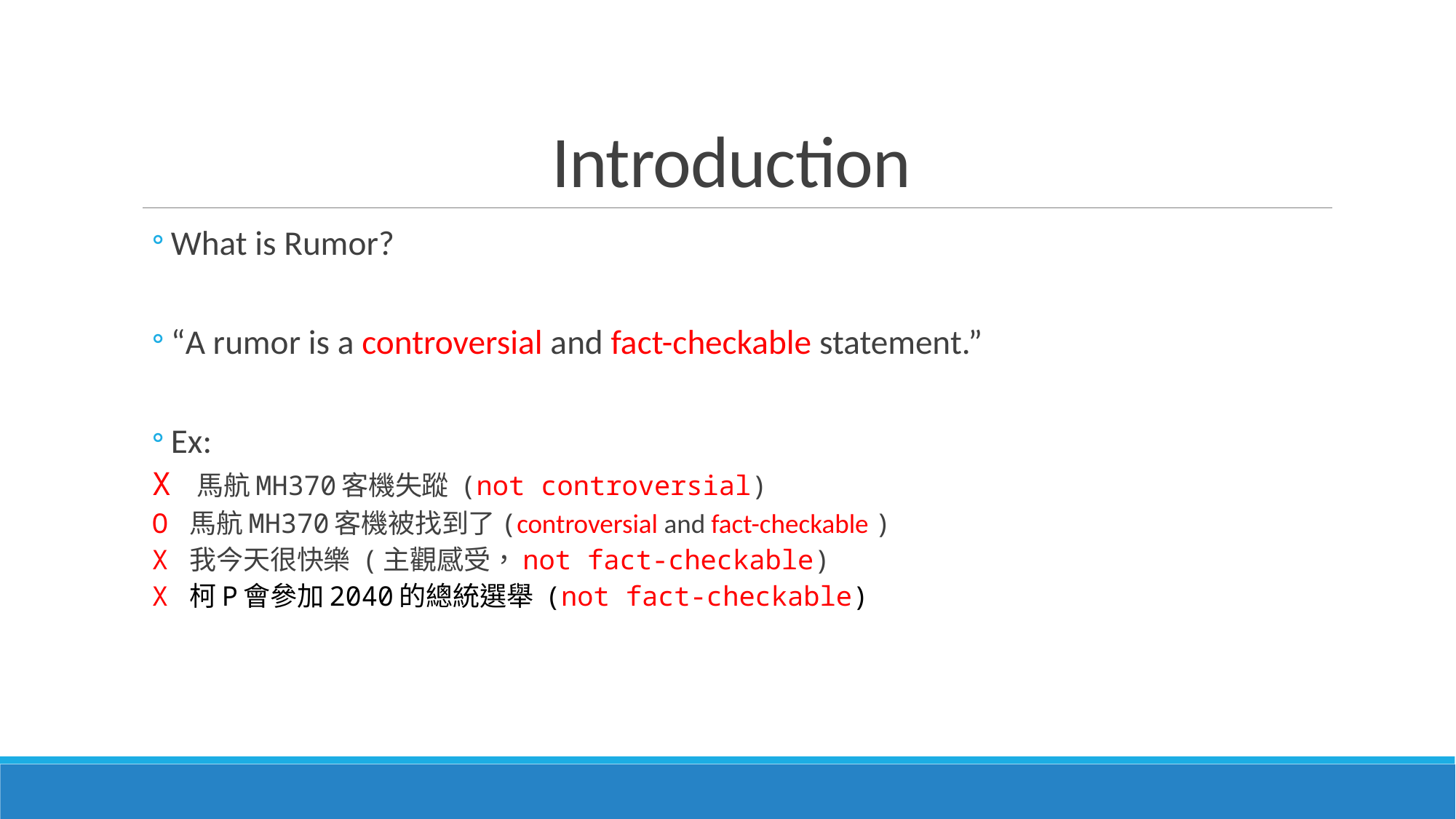

# Introduction
What is Rumor?

“A rumor is a controversial and fact-checkable statement.”

Ex:
	X 馬航MH370客機失蹤 (not controversial)
	O 馬航MH370客機被找到了(controversial and fact-checkable )
	X 我今天很快樂 (主觀感受，not fact-checkable)
	X 柯P會參加2040的總統選舉 (not fact-checkable)